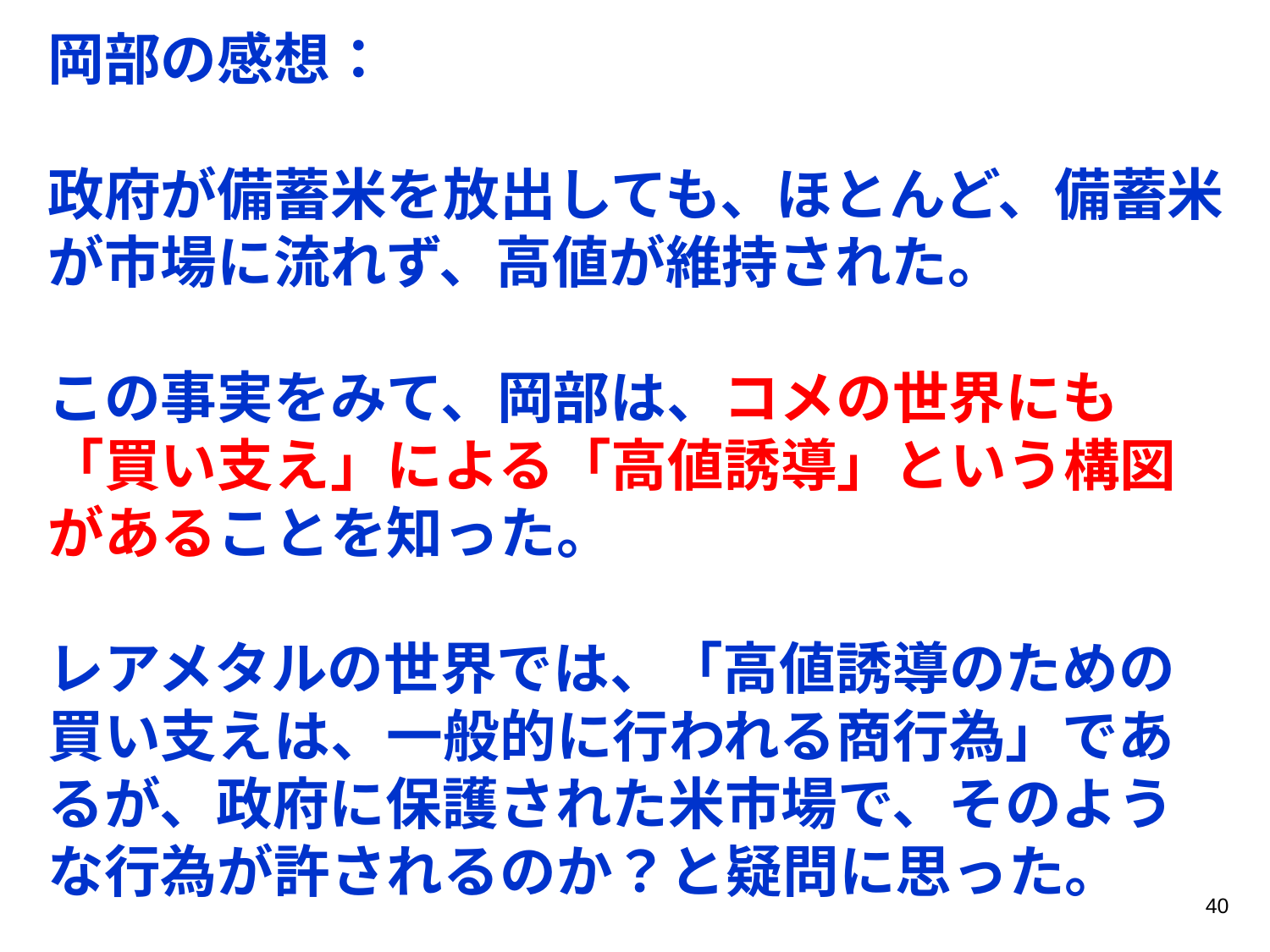

岡部の感想：

政府が備蓄米を放出しても、ほとんど、備蓄米が市場に流れず、高値が維持された。

この事実をみて、岡部は、コメの世界にも「買い支え」による「高値誘導」という構図があることを知った。

レアメタルの世界では、「高値誘導のための買い支えは、一般的に行われる商行為」であるが、政府に保護された米市場で、そのような行為が許されるのか？と疑問に思った。
40